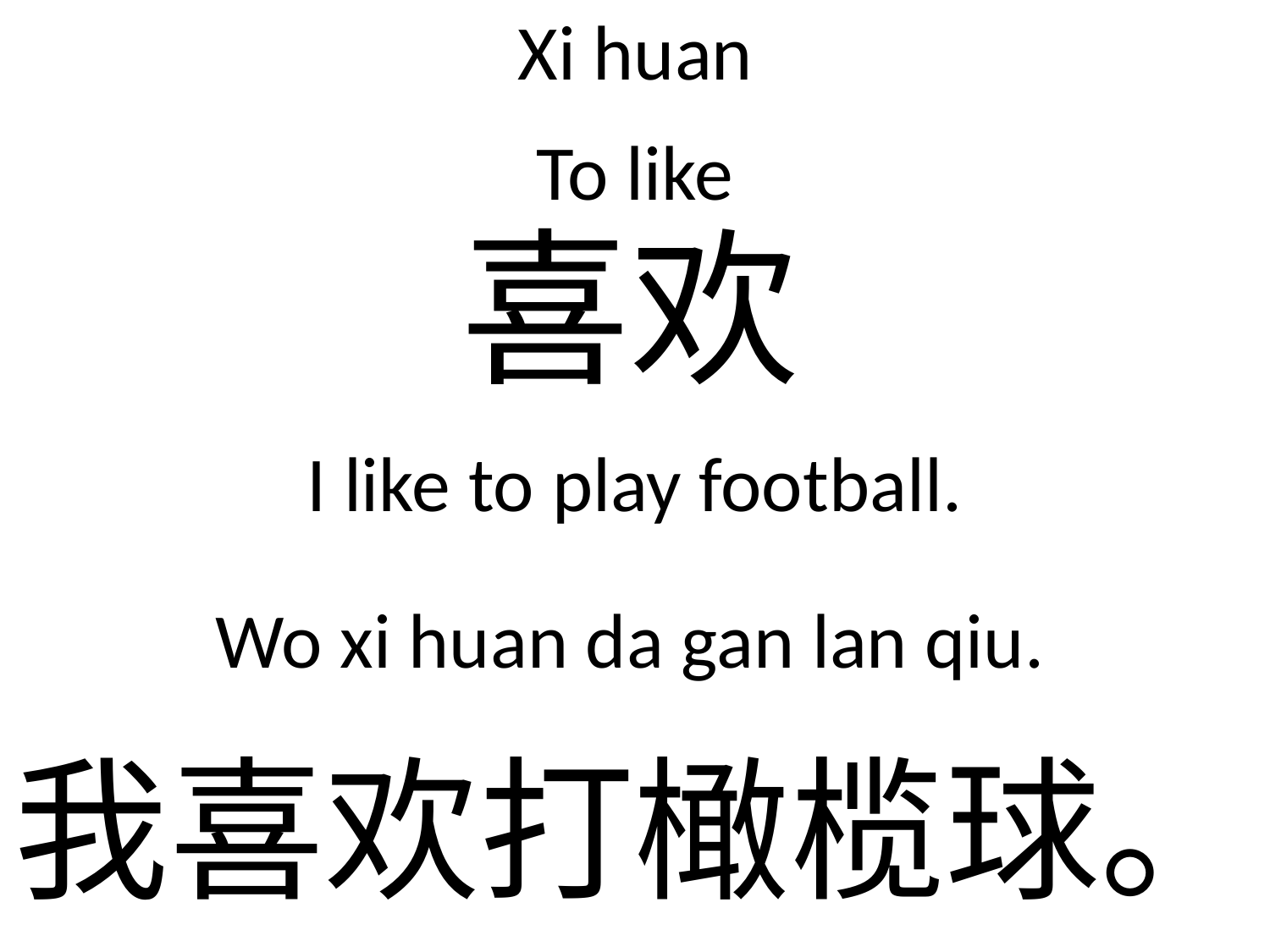

# Xi huan
To like
喜欢
I like to play football.
Wo xi huan da gan lan qiu.
我喜欢打橄榄球。